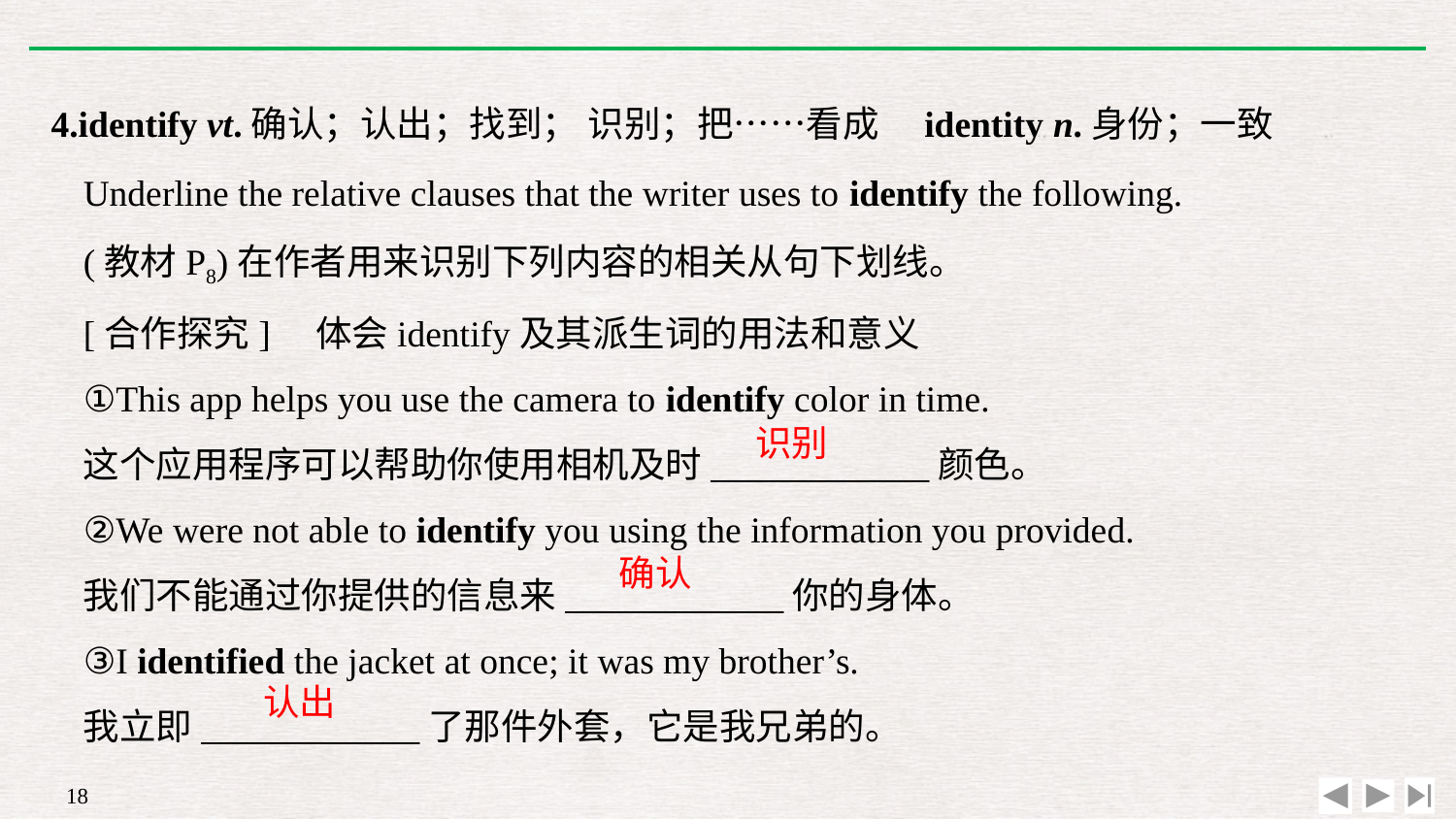

4.identify vt.确认；认出；找到； 识别；把……看成　identity n.身份；一致
Underline the relative clauses that the writer uses to identify the following.
(教材P8)在作者用来识别下列内容的相关从句下划线。
[合作探究]　体会identify及其派生词的用法和意义
①This app helps you use the camera to identify color in time.
这个应用程序可以帮助你使用相机及时____________颜色。
②We were not able to identify you using the information you provided.
我们不能通过你提供的信息来____________你的身体。
③I identified the jacket at once; it was my brother’s.
我立即____________了那件外套，它是我兄弟的。
识别
确认
认出